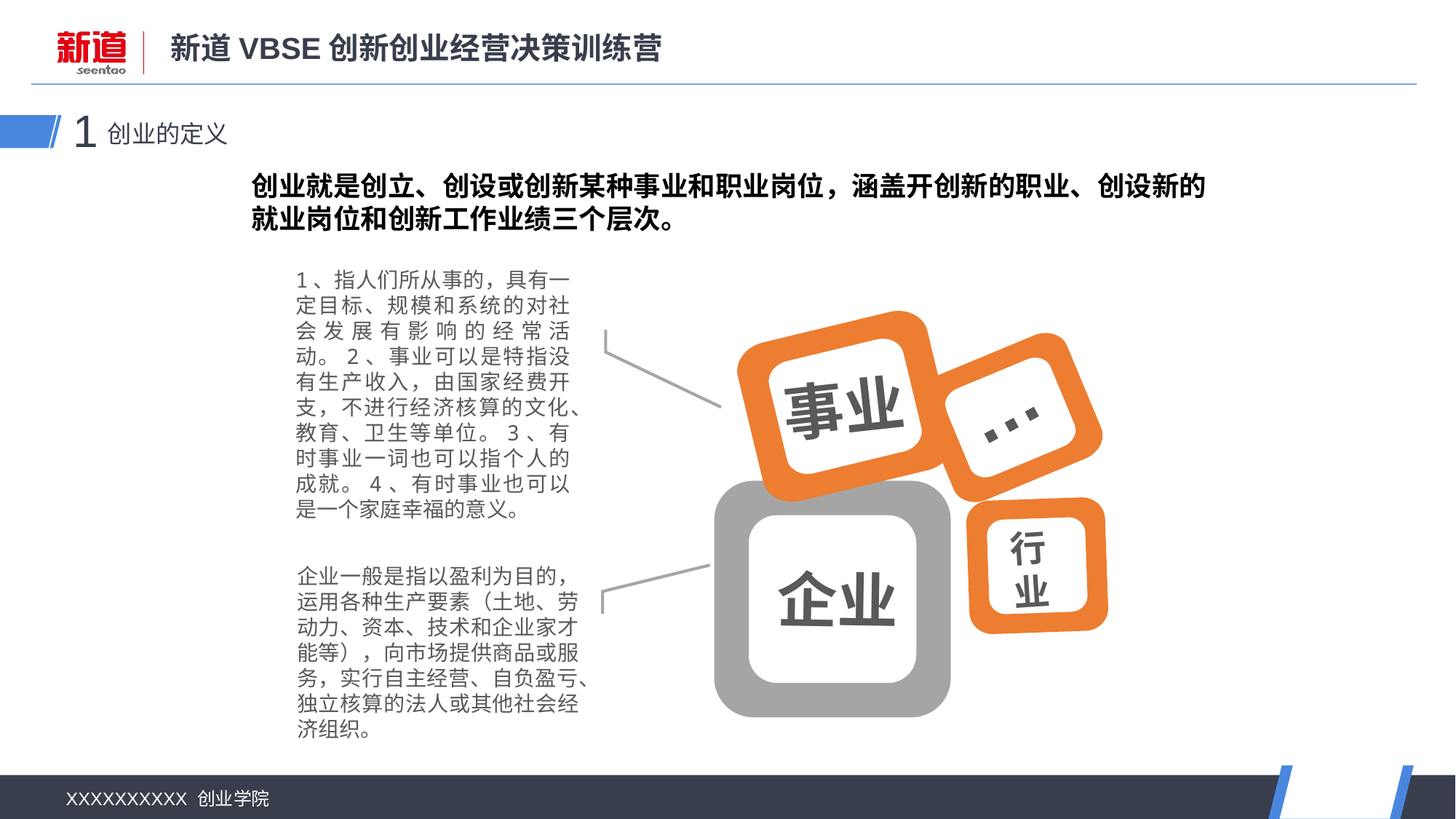

创业的定义
1
创业就是创立、创设或创新某种事业和职业岗位，涵盖开创新的职业、创设新的就业岗位和创新工作业绩三个层次。
1、指人们所从事的，具有一定目标、规模和系统的对社会发展有影响的经常活动。2、事业可以是特指没有生产收入，由国家经费开支，不进行经济核算的文化、教育、卫生等单位。3、有时事业一词也可以指个人的成就。4、有时事业也可以是一个家庭幸福的意义。

事业

…

企业

行业
企业一般是指以盈利为目的，运用各种生产要素（土地、劳动力、资本、技术和企业家才能等），向市场提供商品或服务，实行自主经营、自负盈亏、独立核算的法人或其他社会经济组织。

5